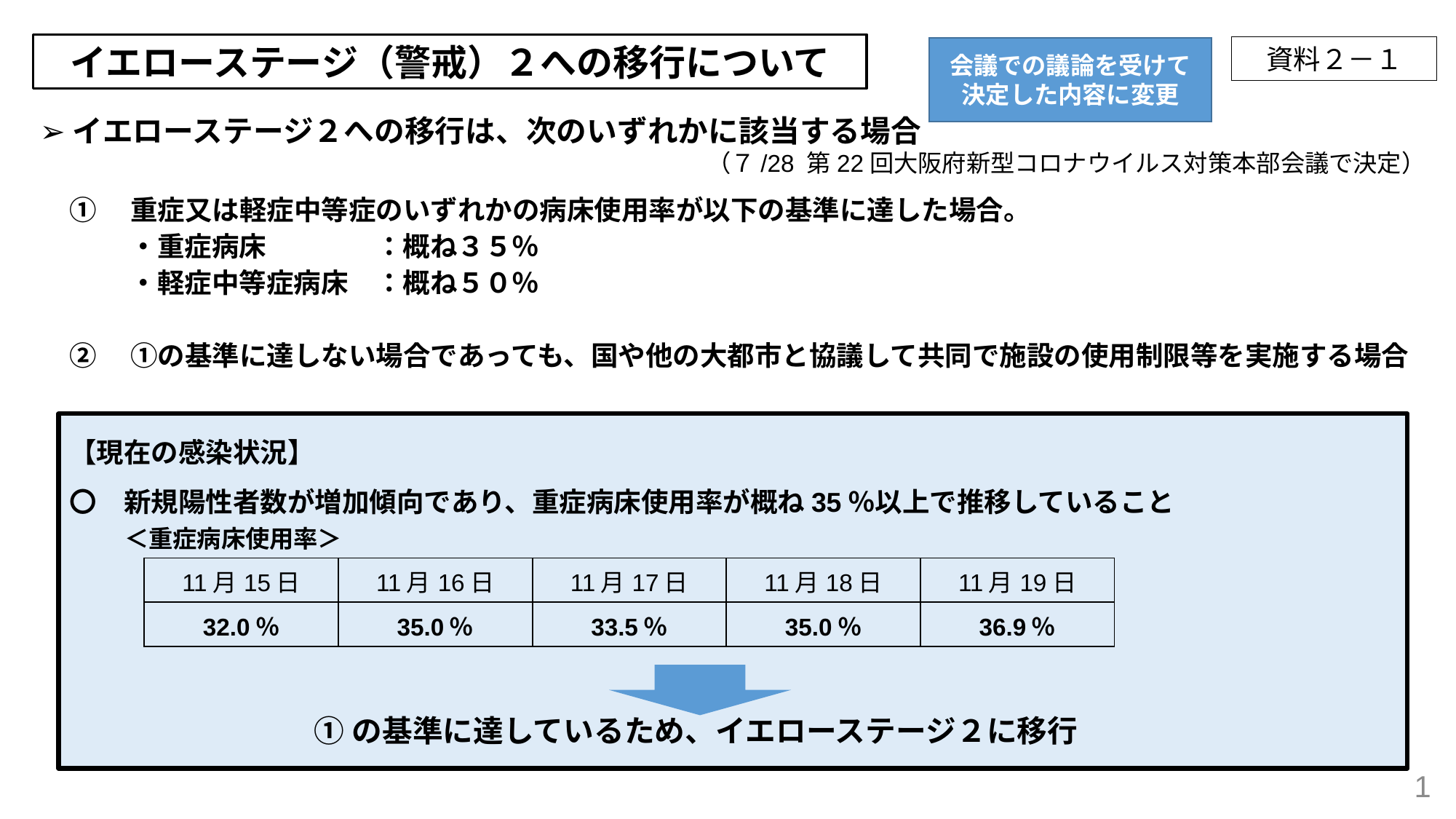

イエローステージ（警戒）２への移行について
資料２－１
会議での議論を受けて決定した内容に変更
➢イエローステージ２への移行は、次のいずれかに該当する場合
（７/28 第22回大阪府新型コロナウイルス対策本部会議で決定）
①　重症又は軽症中等症のいずれかの病床使用率が以下の基準に達した場合。
　　 ・重症病床　　　　：概ね３５％
　　 ・軽症中等症病床　：概ね５０％

②　①の基準に達しない場合であっても、国や他の大都市と協議して共同で施設の使用制限等を実施する場合
【現在の感染状況】
〇　新規陽性者数が増加傾向であり、重症病床使用率が概ね35％以上で推移していること

＜重症病床使用率＞
| 11月15日 | 11月16日 | 11月17日 | 11月18日 | 11月19日 |
| --- | --- | --- | --- | --- |
| 32.0％ | 35.0％ | 33.5％ | 35.0％ | 36.9％ |

①の基準に達しているため、イエローステージ２に移行
1